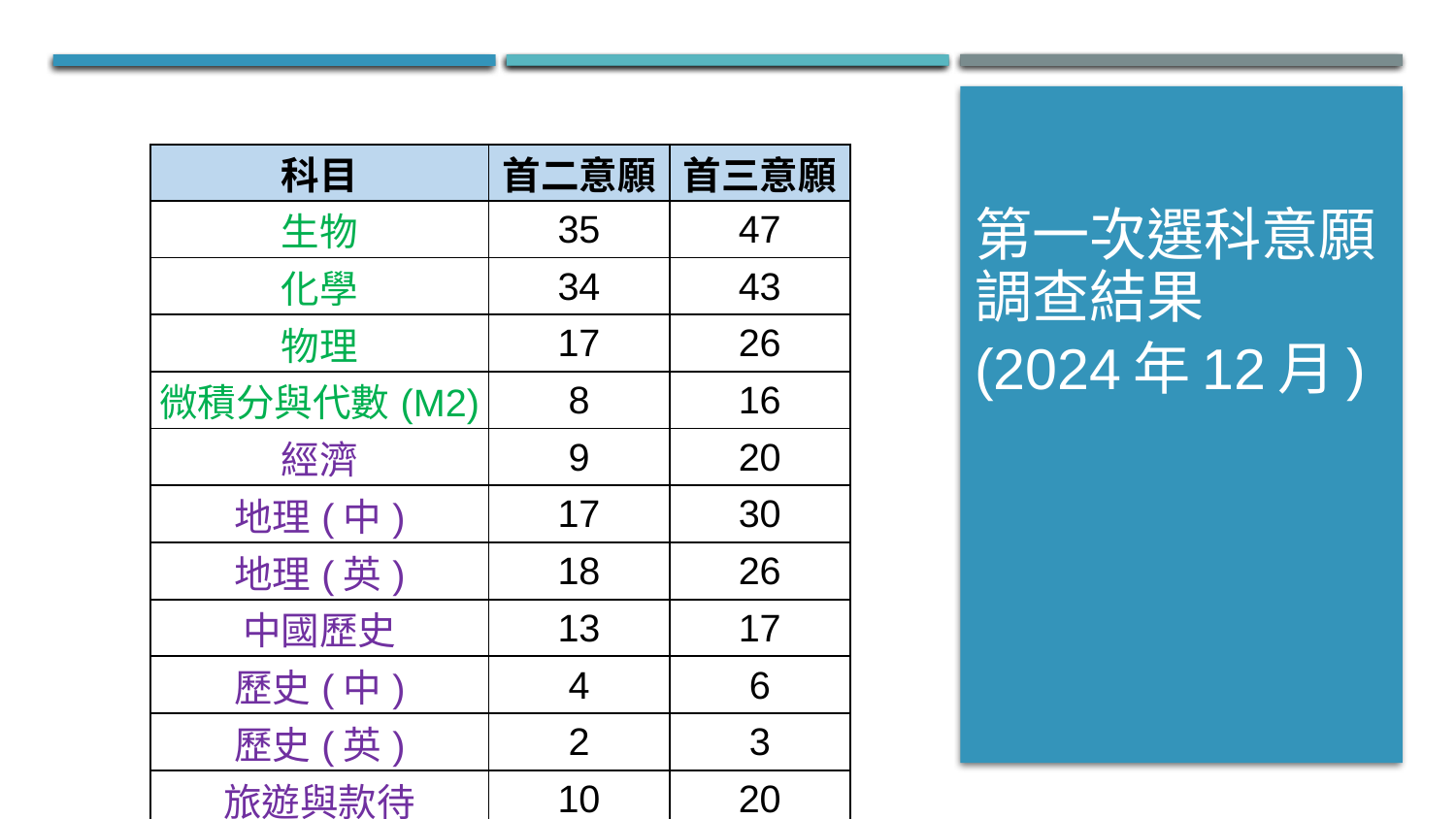

| 科目 | 首二意願 | 首三意願 |
| --- | --- | --- |
| 生物 | 35 | 47 |
| 化學 | 34 | 43 |
| 物理 | 17 | 26 |
| 微積分與代數(M2) | 8 | 16 |
| 經濟 | 9 | 20 |
| 地理(中) | 17 | 30 |
| 地理(英) | 18 | 26 |
| 中國歷史 | 13 | 17 |
| 歷史(中) | 4 | 6 |
| 歷史(英) | 2 | 3 |
| 旅遊與款待 | 10 | 20 |
第一次選科意願調查結果
(2024年12月)